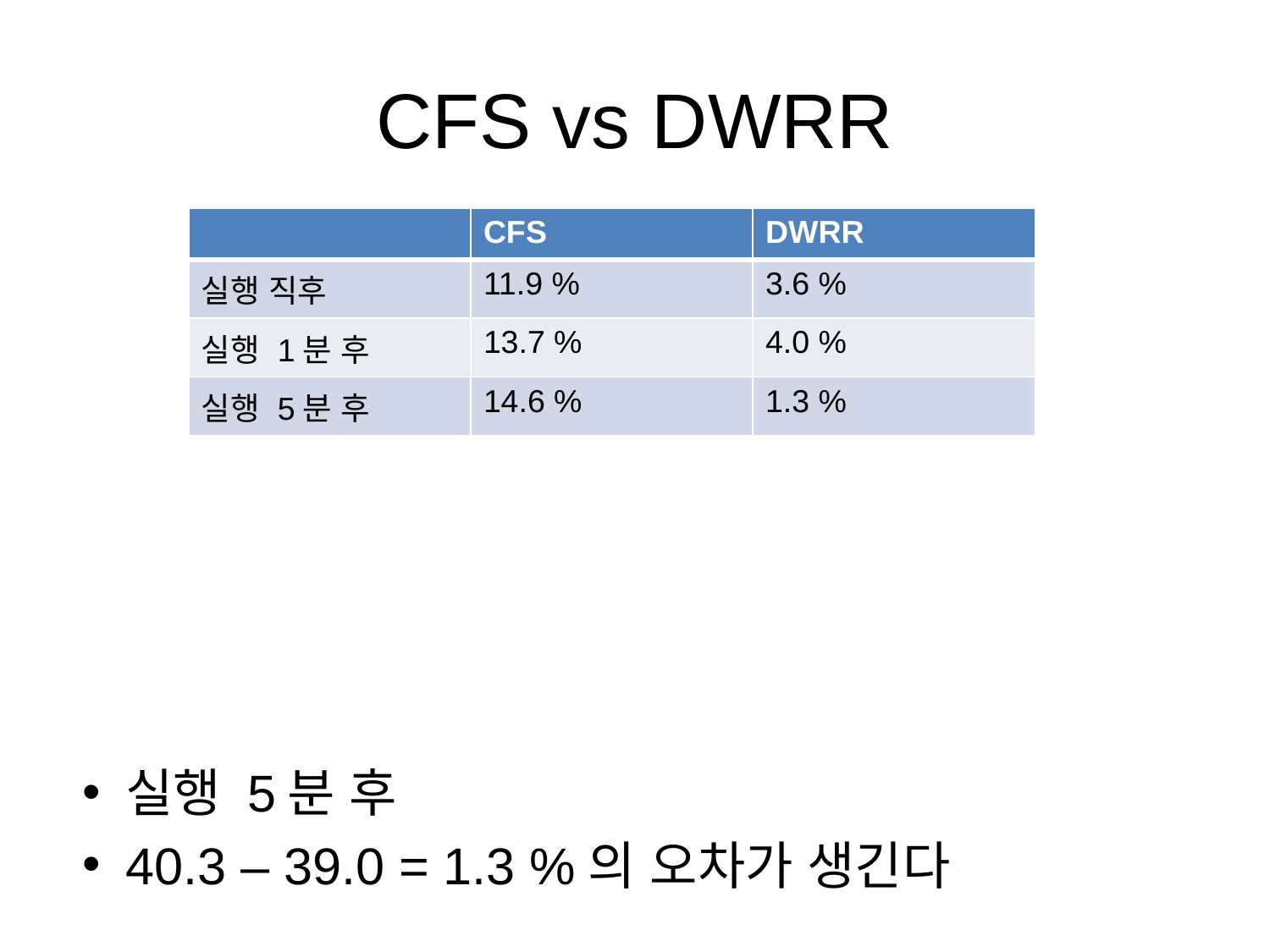

# CFS vs DWRR
|  | CFS | DWRR |
| --- | --- | --- |
| 실행 직후 | 11.9 % | 3.6 % |
| 실행 1분 후 | 13.7 % | 4.0 % |
| 실행 5분 후 | 14.6 % | 1.3 % |
실행 5분 후
40.3 – 39.0 = 1.3 %의 오차가 생긴다